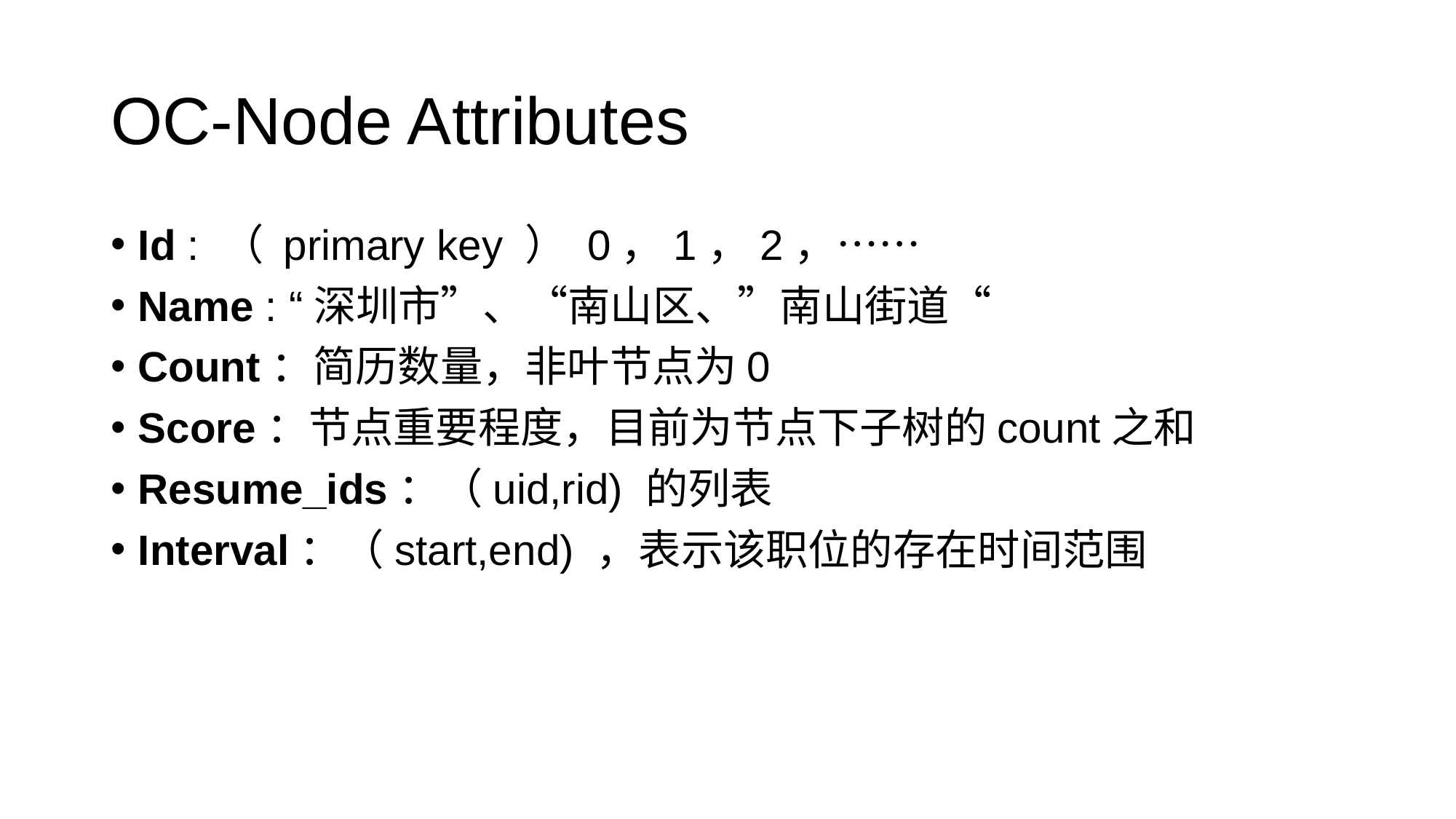

# OC-Node Attributes
Id : （ primary key ） 0，1，2，……
Name : “深圳市”、“南山区、”南山街道“
Count：简历数量，非叶节点为0
Score：节点重要程度，目前为节点下子树的count之和
Resume_ids：（uid,rid) 的列表
Interval：（start,end) ，表示该职位的存在时间范围